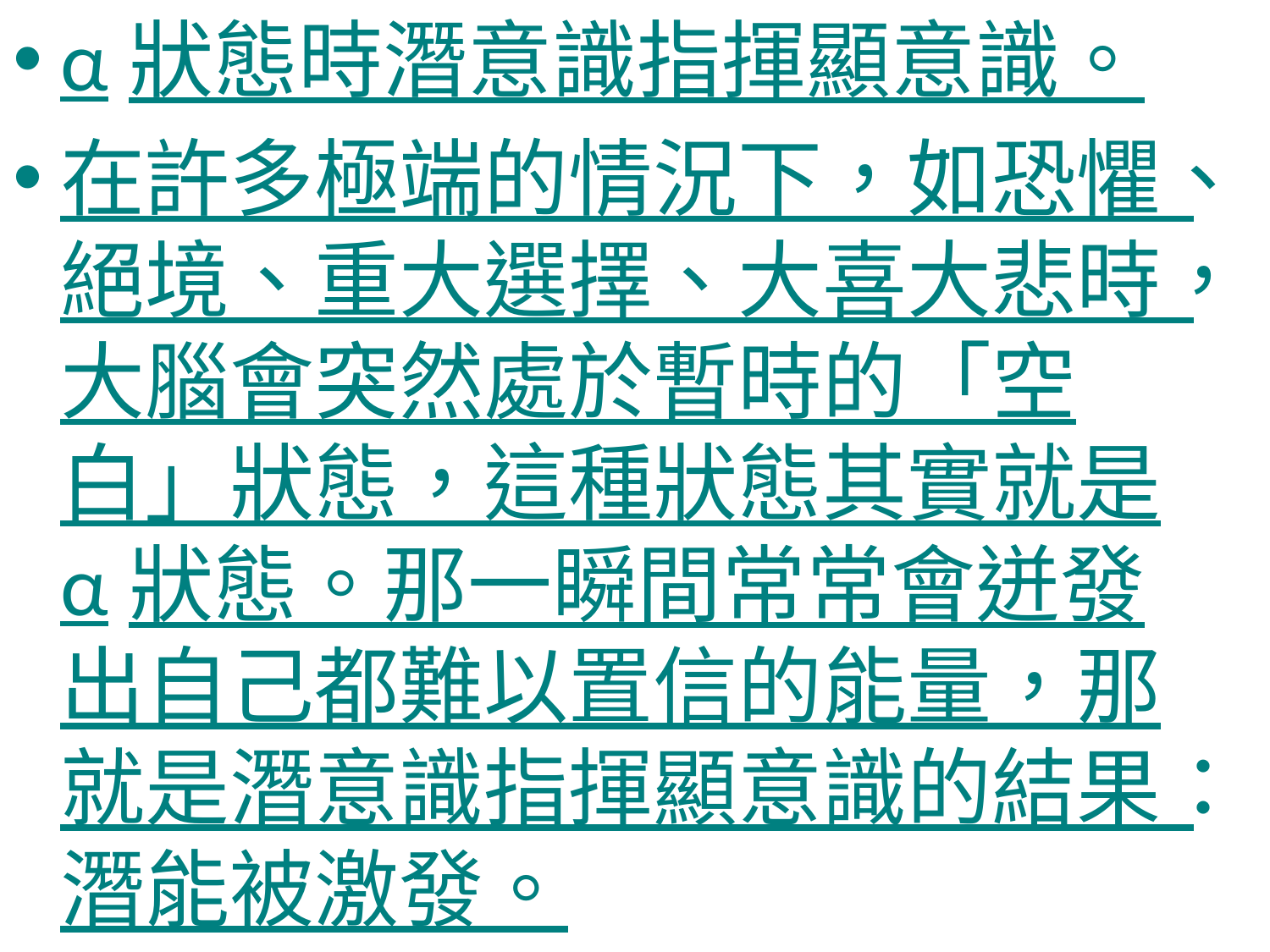

α狀態時潛意識指揮顯意識。
在許多極端的情況下，如恐懼、絕境、重大選擇、大喜大悲時，大腦會突然處於暫時的「空白」狀態，這種狀態其實就是α狀態。那一瞬間常常會迸發出自己都難以置信的能量，那就是潛意識指揮顯意識的結果：潛能被激發。